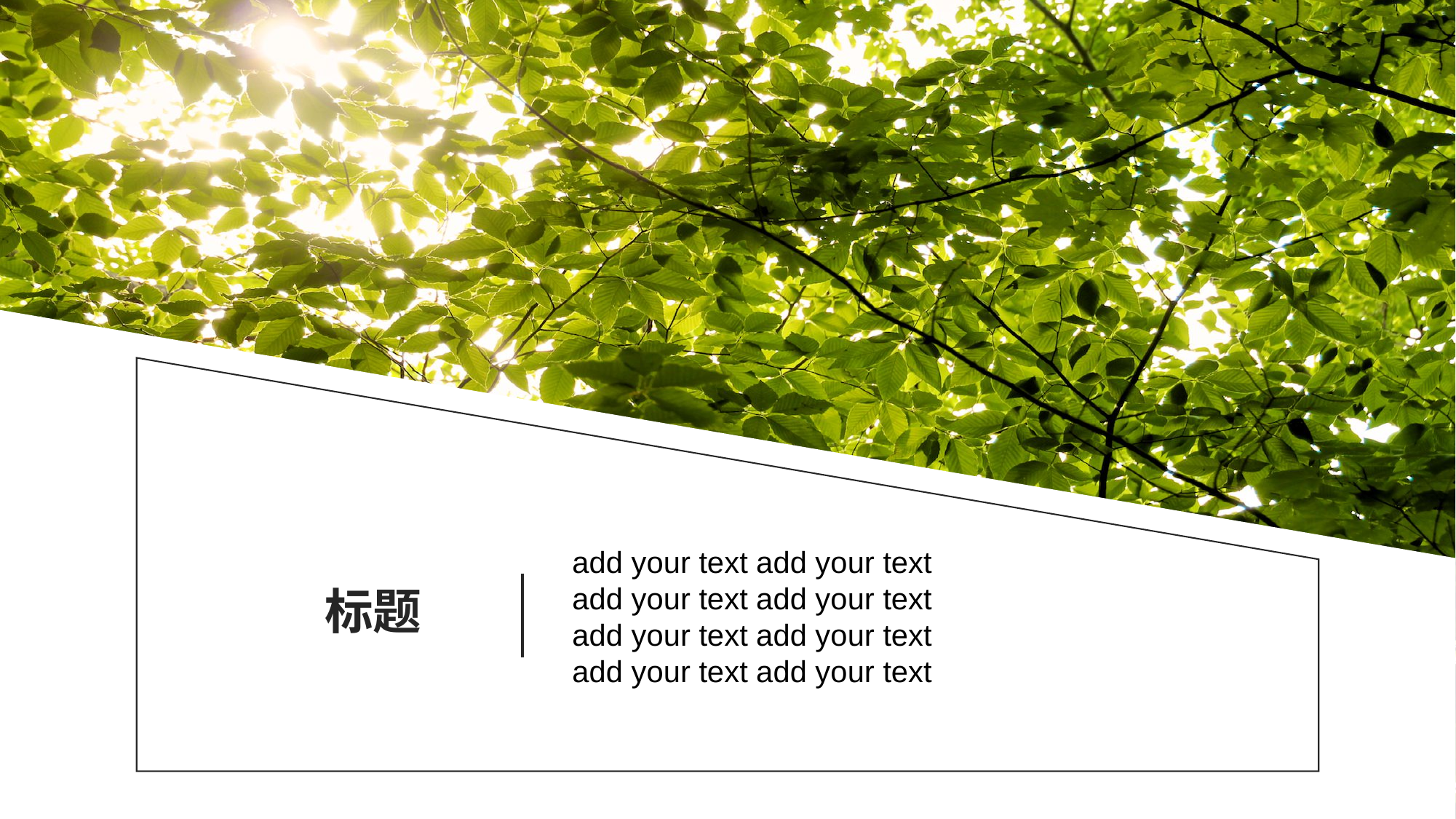

add your text add your text
add your text add your text
add your text add your text
add your text add your text
标题